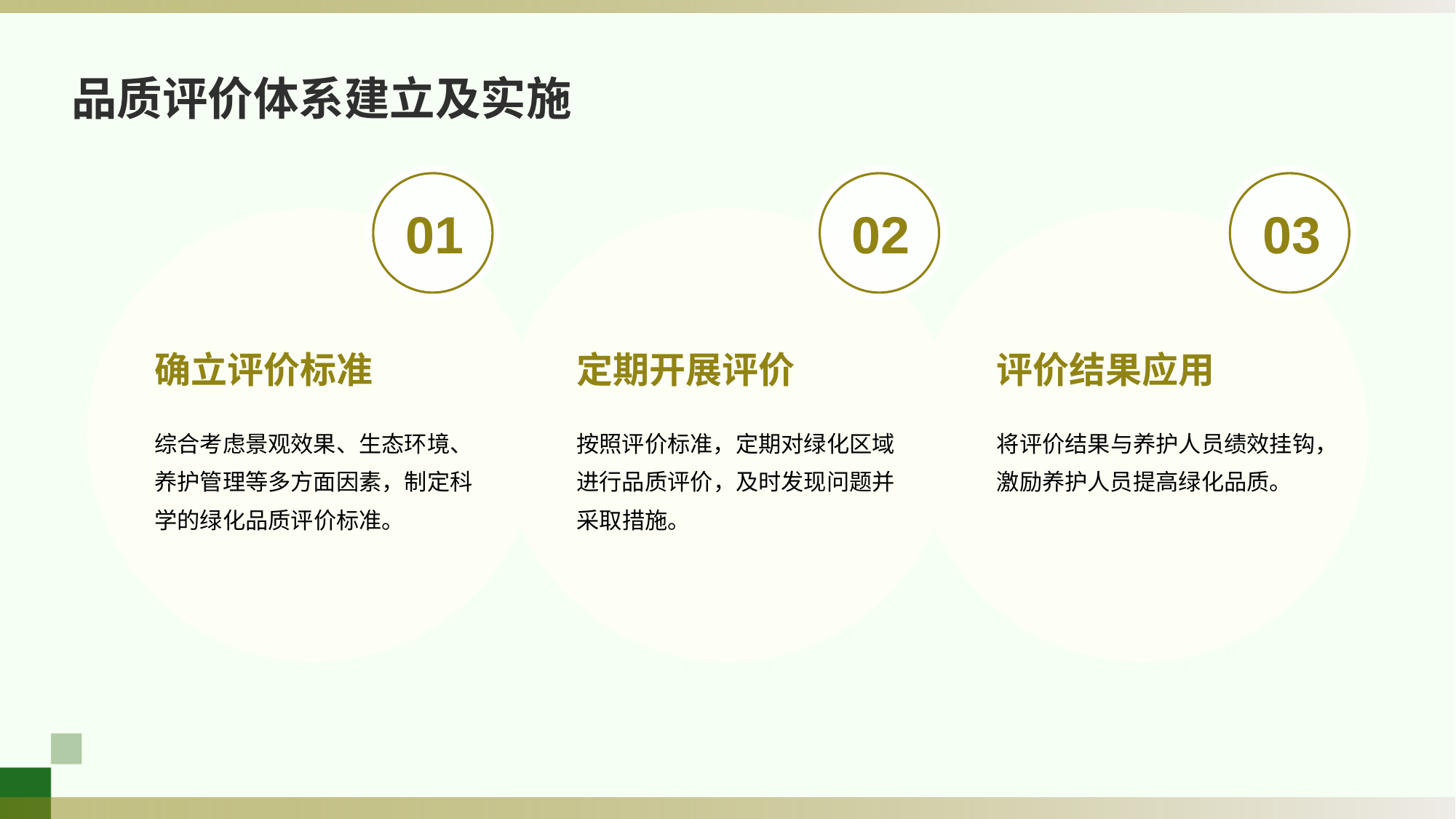

品质评价体系建立及实施

01
02
03

确立评价标准
定期开展评价
评价结果应用
综合考虑景观效果、生态环境、养护管理等多方面因素，制定科学的绿化品质评价标准。
按照评价标准，定期对绿化区域进行品质评价，及时发现问题并采取措施。
将评价结果与养护人员绩效挂钩，激励养护人员提高绿化品质。